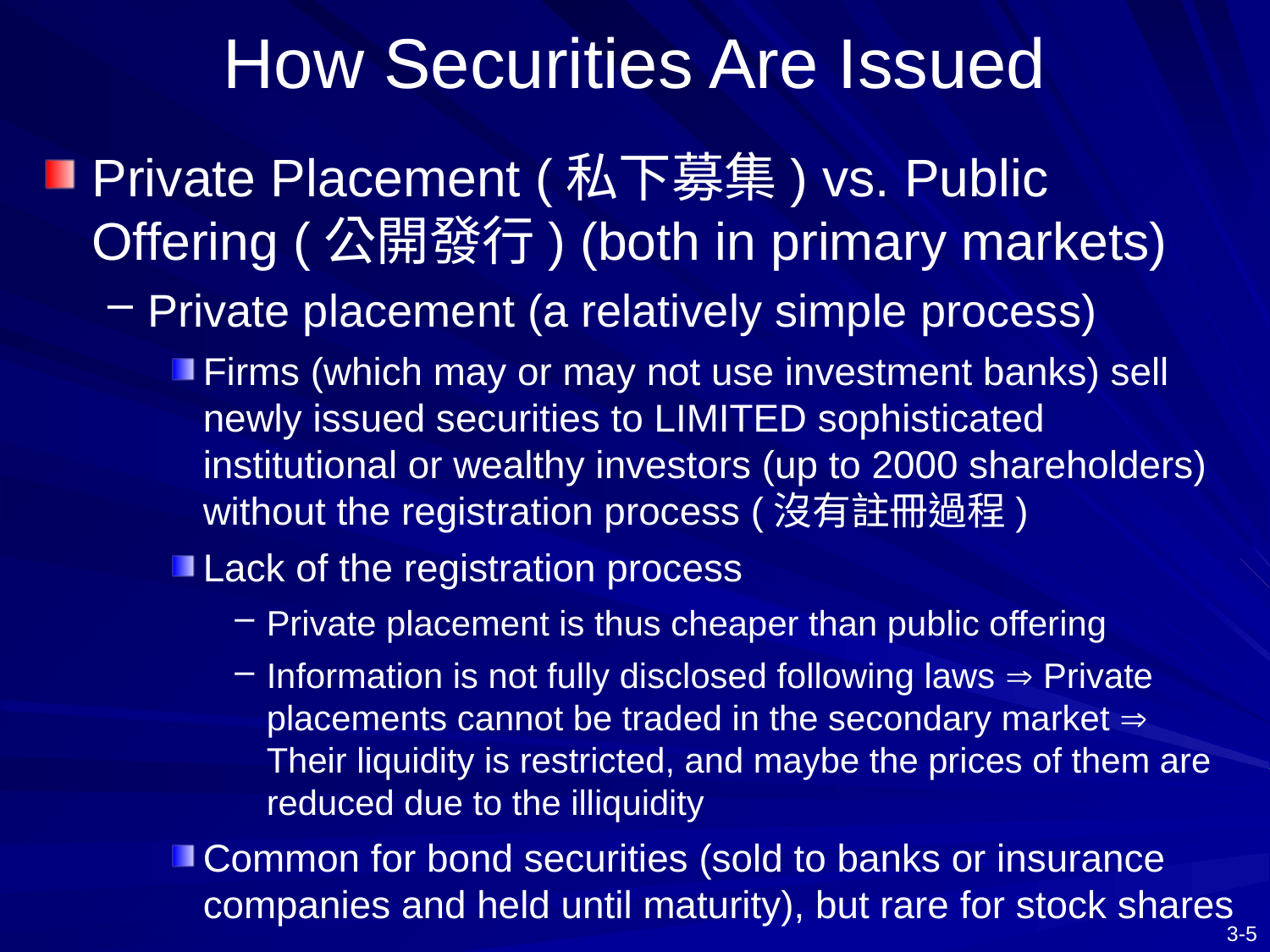

# How Securities Are Issued
Private Placement (私下募集) vs. Public Offering (公開發行) (both in primary markets)
Private placement (a relatively simple process)
Firms (which may or may not use investment banks) sell newly issued securities to LIMITED sophisticated institutional or wealthy investors (up to 2000 shareholders) without the registration process (沒有註冊過程)
Lack of the registration process
Private placement is thus cheaper than public offering
Information is not fully disclosed following laws ⇒ Private placements cannot be traded in the secondary market ⇒ Their liquidity is restricted, and maybe the prices of them are reduced due to the illiquidity
Common for bond securities (sold to banks or insurance companies and held until maturity), but rare for stock shares